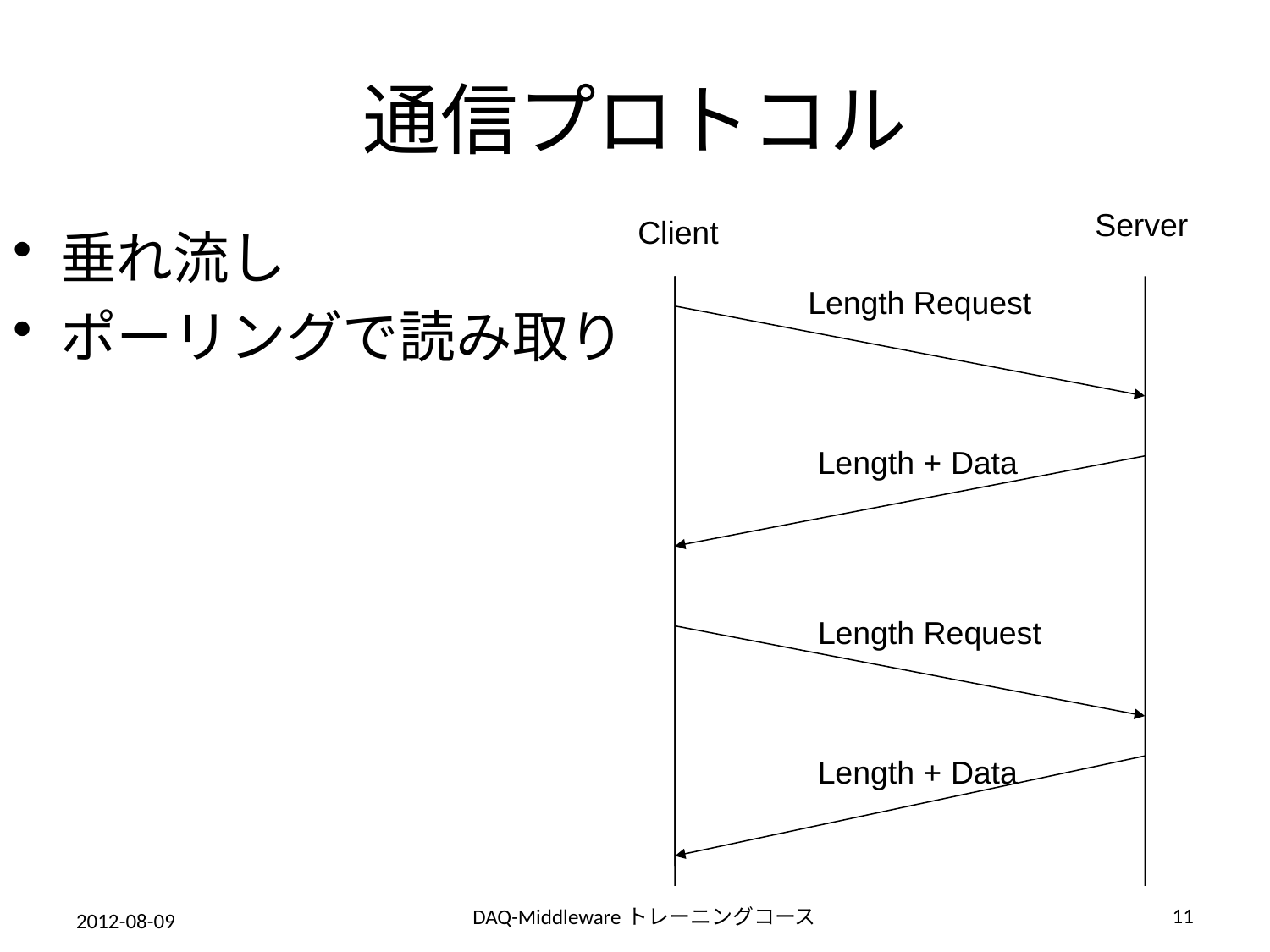

# 通信プロトコル
Server
Client
垂れ流し
ポーリングで読み取り

Length Request

Length + Data

Length Request

Length + Data

11
DAQ-Middlewareトレーニングコース
2012-08-09